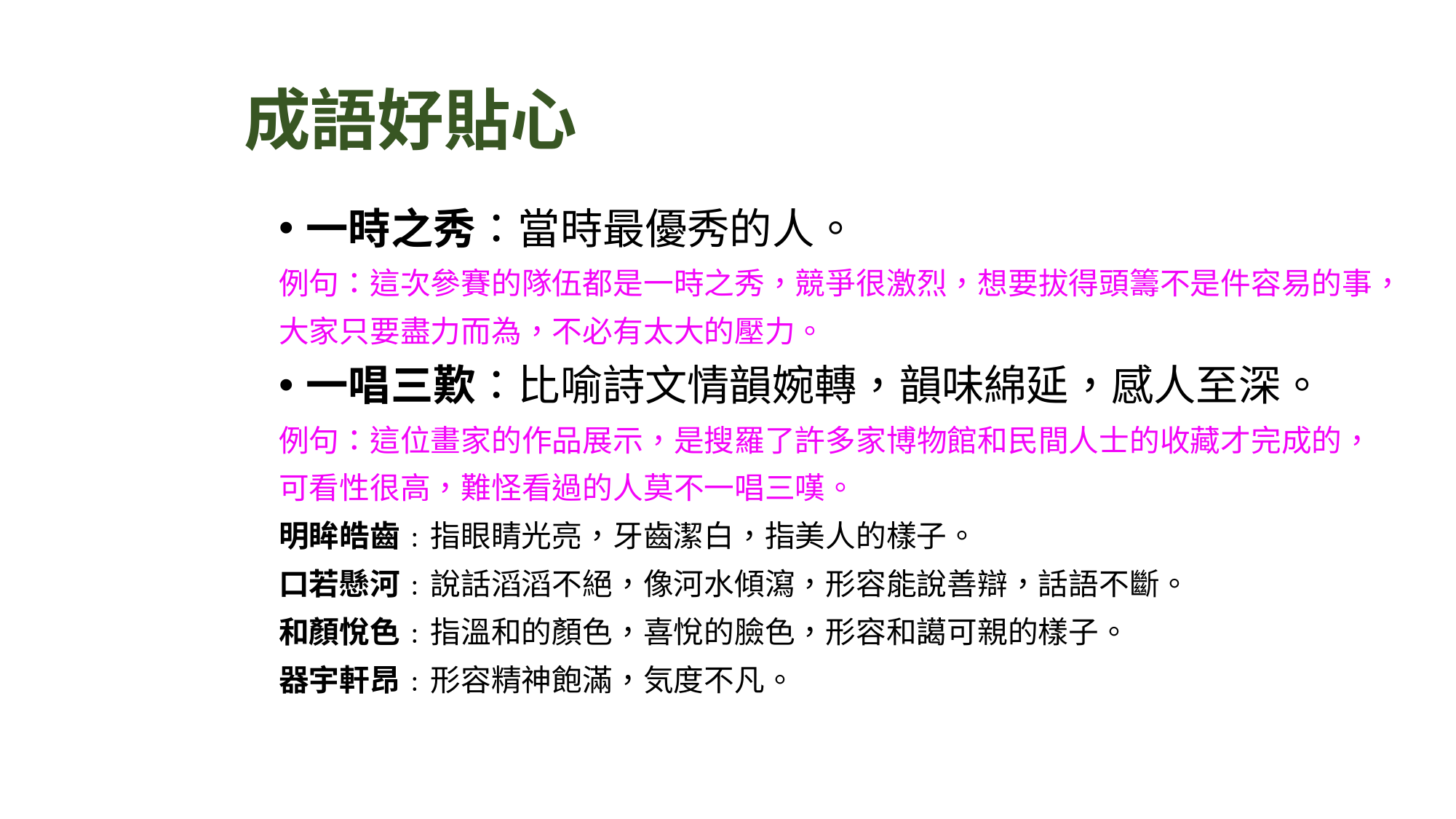

# 成語好貼心
一時之秀：當時最優秀的人。
例句：這次參賽的隊伍都是一時之秀，競爭很激烈，想要拔得頭籌不是件容易的事，
大家只要盡力而為，不必有太大的壓力。
一唱三歎：比喻詩文情韻婉轉，韻味綿延，感人至深。
例句：這位畫家的作品展示，是搜羅了許多家博物館和民間人士的收藏才完成的，
可看性很高，難怪看過的人莫不一唱三嘆。
明眸皓齒﹕指眼睛光亮，牙齒潔白，指美人的樣子。
口若懸河﹕說話滔滔不絕，像河水傾瀉，形容能說善辯，話語不斷。
和顏悅色﹕指溫和的顏色，喜悅的臉色，形容和譪可親的樣子。
器宇軒昂﹕形容精神飽滿，気度不凡。